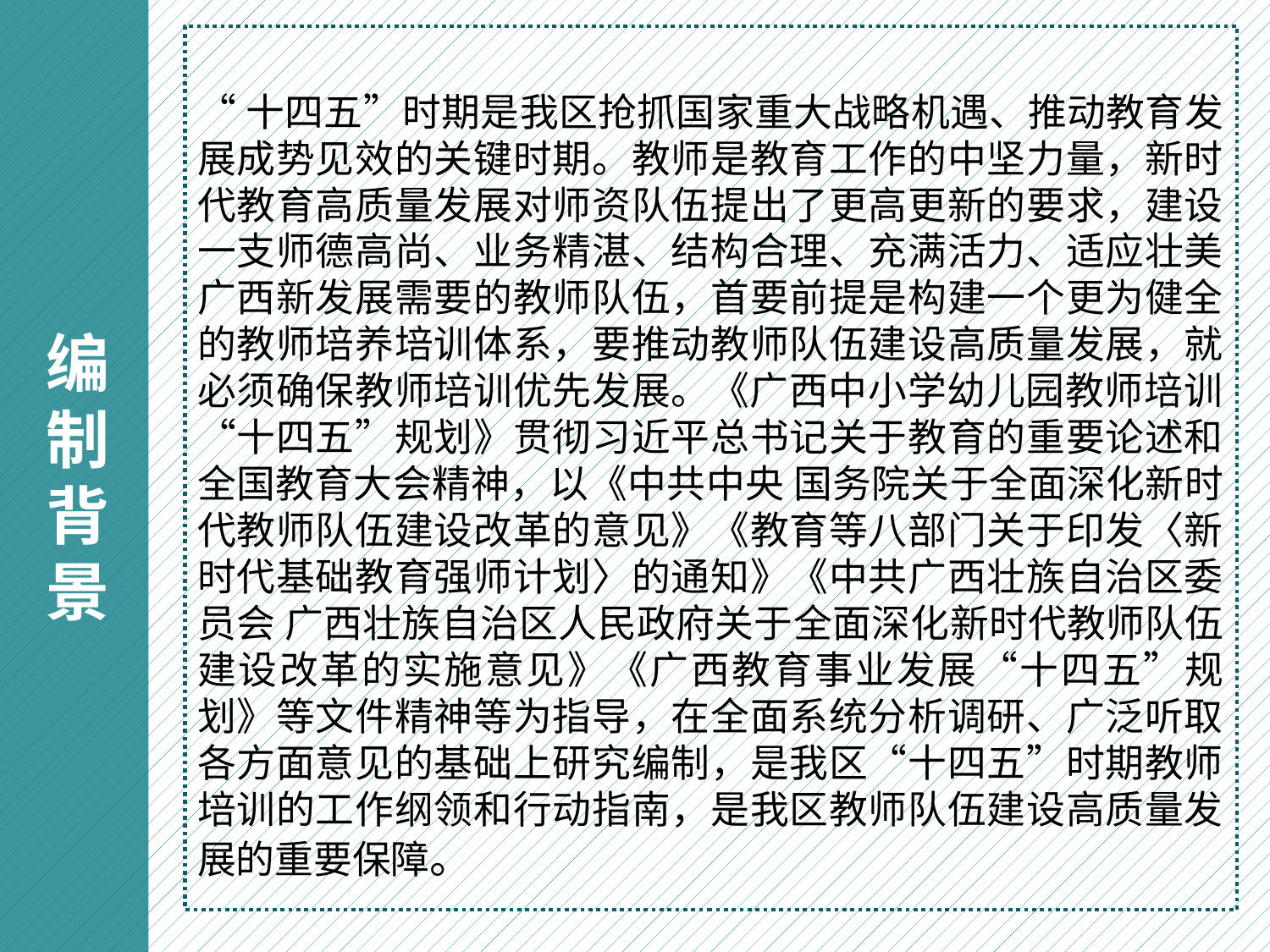

“十四五”时期是我区抢抓国家重大战略机遇、推动教育发展成势见效的关键时期。教师是教育工作的中坚力量，新时代教育高质量发展对师资队伍提出了更高更新的要求，建设一支师德高尚、业务精湛、结构合理、充满活力、适应壮美广西新发展需要的教师队伍，首要前提是构建一个更为健全的教师培养培训体系，要推动教师队伍建设高质量发展，就必须确保教师培训优先发展。《广西中小学幼儿园教师培训
“十四五”规划》贯彻习近平总书记关于教育的重要论述和全国教育大会精神，以《中共中央 国务院关于全面深化新时代教师队伍建设改革的意见》《教育等八部门关于印发〈新时代基础教育强师计划〉的通知》《中共广西壮族自治区委员会 广西壮族自治区人民政府关于全面深化新时代教师队伍建设改革的实施意见》《广西教育事业发展“十四五”规划》等文件精神等为指导，在全面系统分析调研、广泛听取各方面意见的基础上研究编制，是我区“十四五”时期教师培训的工作纲领和行动指南，是我区教师队伍建设高质量发展的重要保障。
编
制
背
景